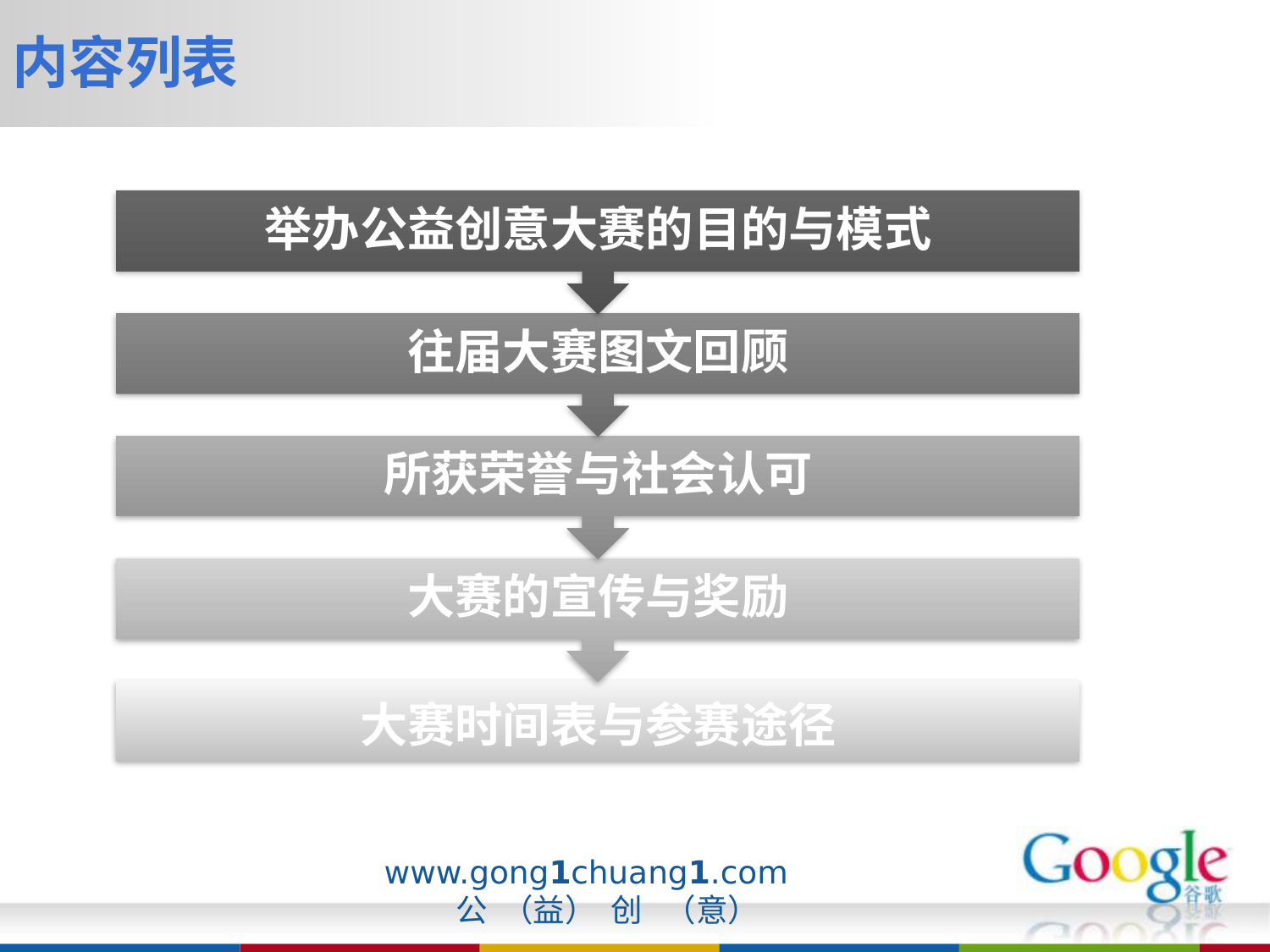

内容列表

大赛时间表与参赛途径

大赛的宣传与奖励
所获荣誉与社会认可
往届大赛图文回顾
举办公益创意大赛的目的与模式